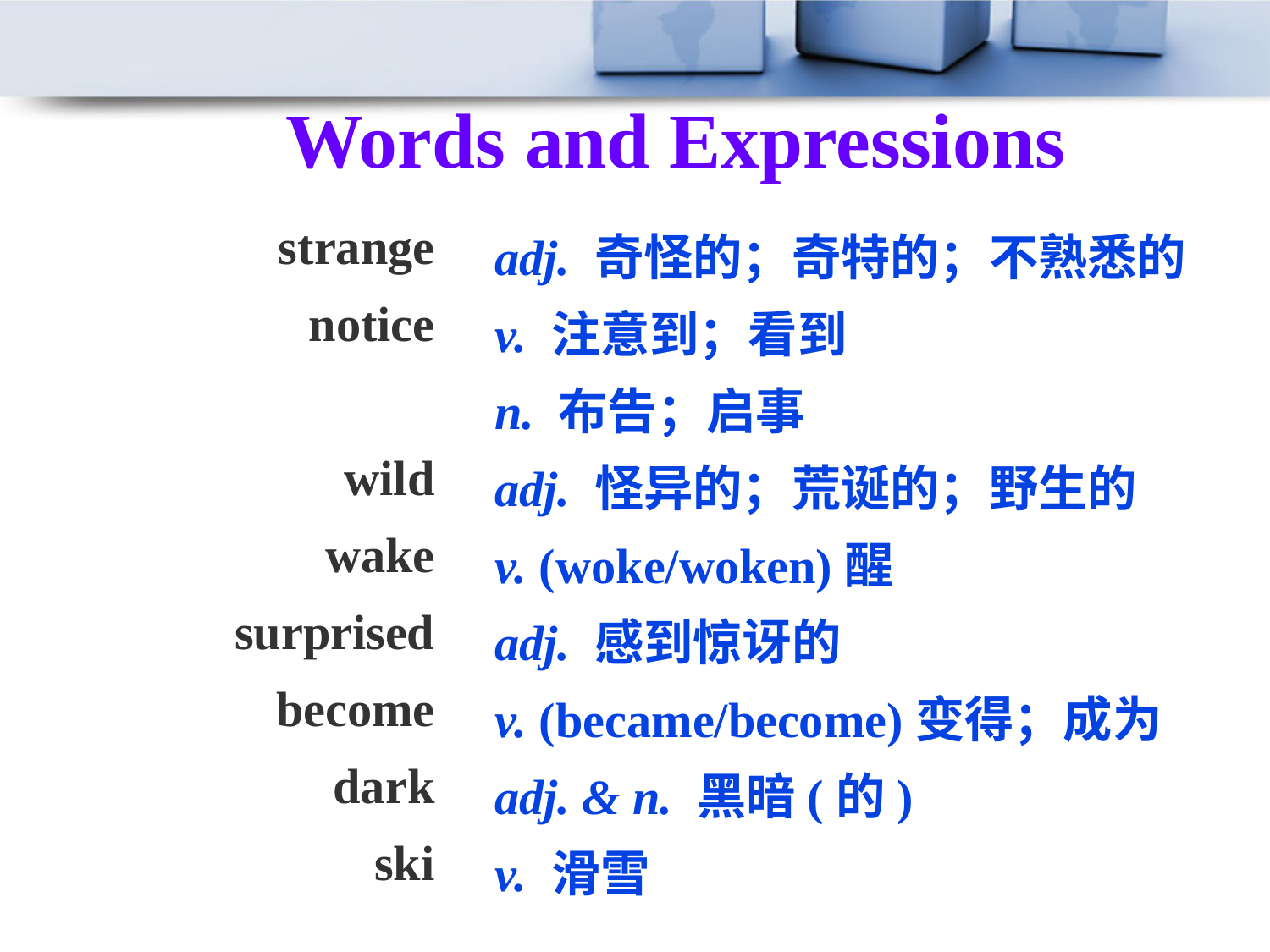

Words and Expressions
strange
notice

wild
wake
surprised
become
dark
ski
adj. 奇怪的；奇特的；不熟悉的
v. 注意到；看到
n. 布告；启事
adj. 怪异的；荒诞的；野生的
v. (woke/woken)醒
adj. 感到惊讶的
v. (became/become)变得；成为
adj. & n. 黑暗(的)
v. 滑雪